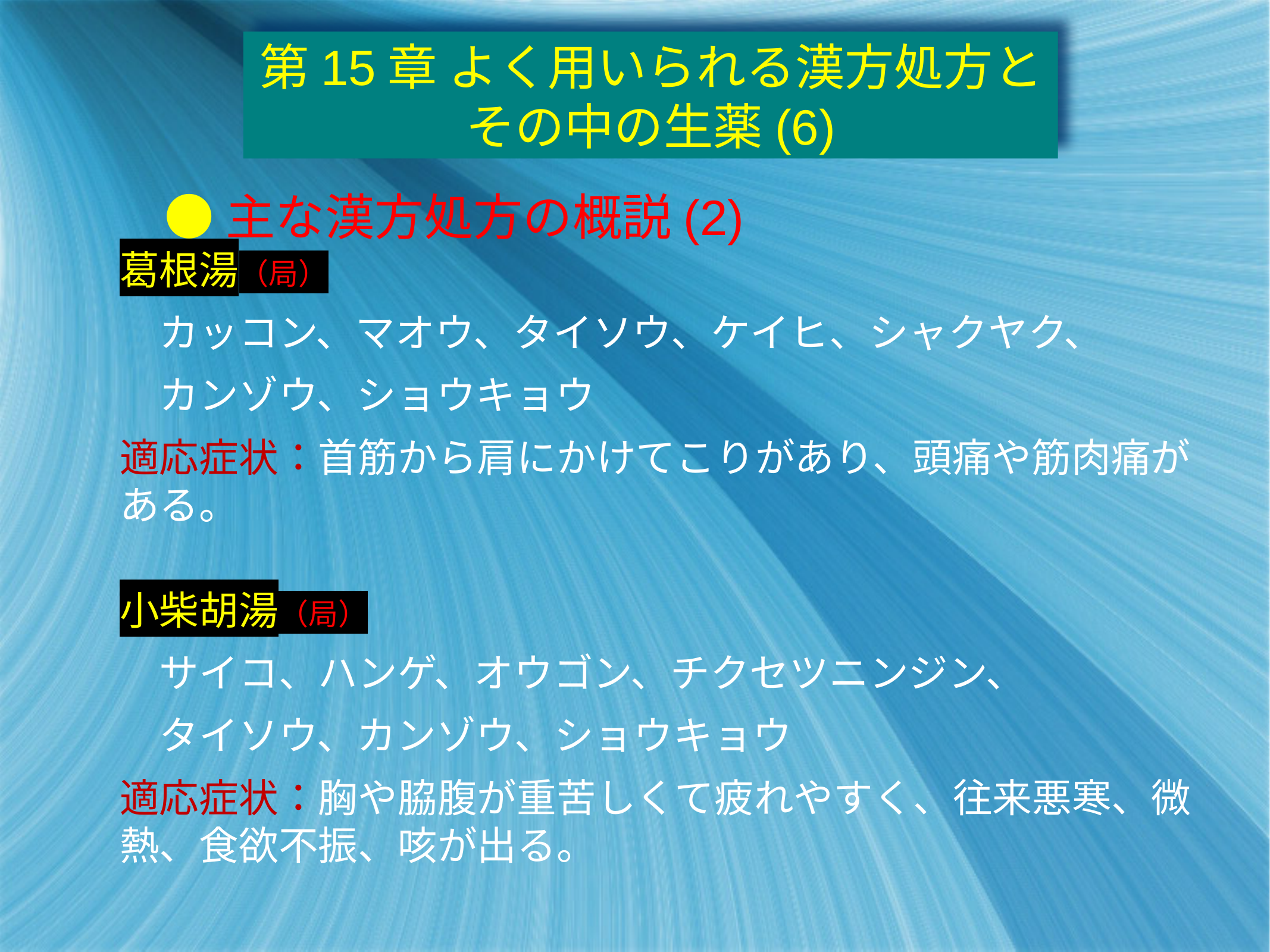

第15章 よく用いられる漢方処方とその中の生薬(6)
●主な漢方処方の概説(2)
葛根湯（局）
　カッコン、マオウ、タイソウ、ケイヒ、シャクヤク、
　カンゾウ、ショウキョウ
適応症状：首筋から肩にかけてこりがあり、頭痛や筋肉痛がある。
小柴胡湯（局）
　サイコ、ハンゲ、オウゴン、チクセツニンジン、
　タイソウ、カンゾウ、ショウキョウ
適応症状：胸や脇腹が重苦しくて疲れやすく、往来悪寒、微熱、食欲不振、咳が出る。